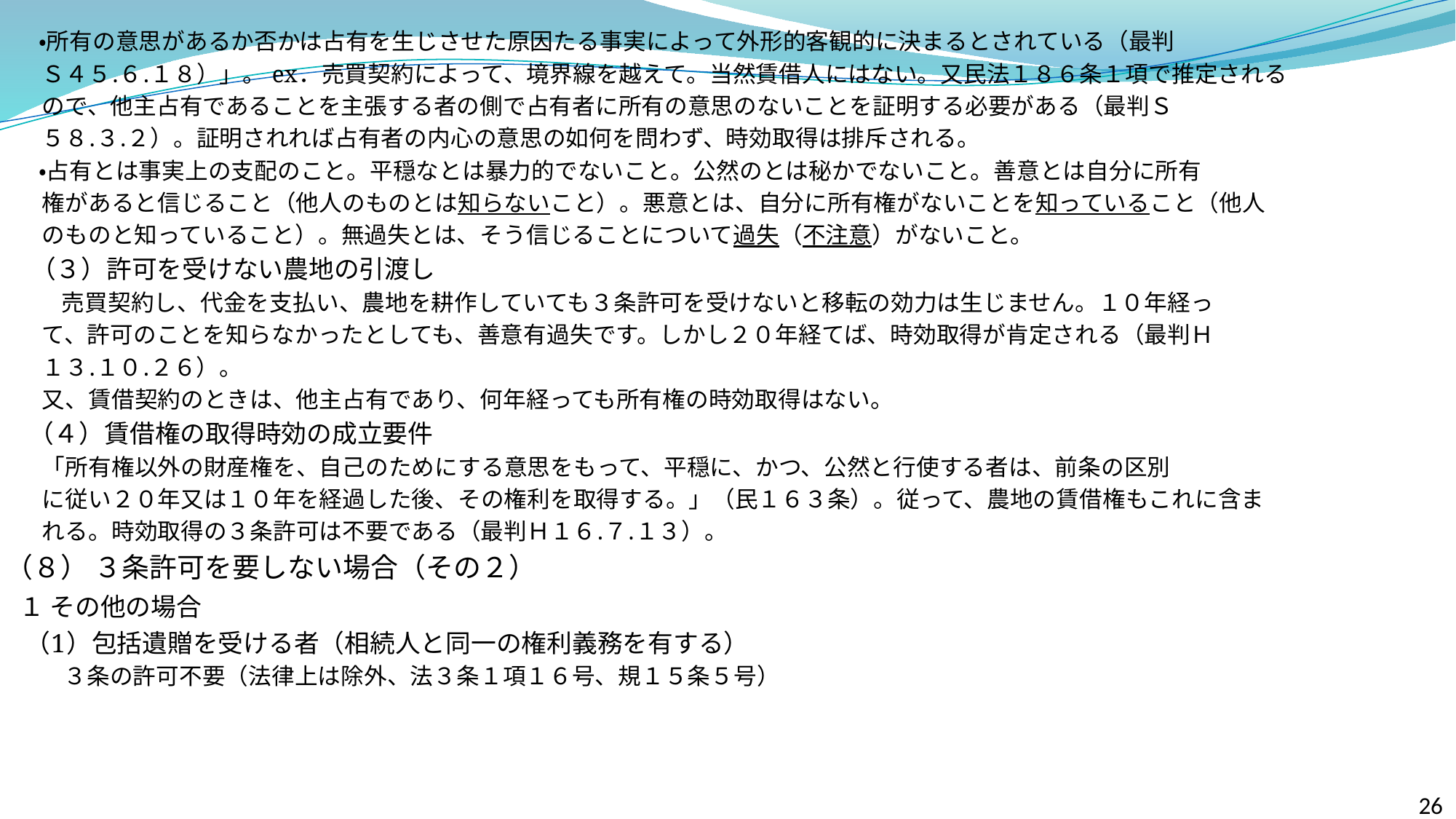

・所有の意思があるか否かは占有を生じさせた原因たる事実によって外形的客観的に決まるとされている（最判
       Ｓ４５.６.１８）」。 ex．売買契約によって、境界線を越えて。当然賃借人にはない。又民法１８６条１項で推定される
       ので、他主占有であることを主張する者の側で占有者に所有の意思のないことを証明する必要がある（最判Ｓ
       ５８.３.２）。証明されれば占有者の内心の意思の如何を問わず、時効取得は排斥される。
　  ・占有とは事実上の支配のこと。平穏なとは暴力的でないこと。公然のとは秘かでないこと。善意とは自分に所有
       権があると信じること（他人のものとは知らないこと）。悪意とは、自分に所有権がないことを知っていること（他人
       のものと知っていること）。無過失とは、そう信じることについて過失（不注意）がないこと。
　（３）許可を受けない農地の引渡し
　　  売買契約し、代金を支払い、農地を耕作していても３条許可を受けないと移転の効力は生じません。１０年経っ
       て、許可のことを知らなかったとしても、善意有過失です。しかし２０年経てば、時効取得が肯定される（最判Ｈ
       １３.１０.２６）。
       又、賃借契約のときは、他主占有であり、何年経っても所有権の時効取得はない。
　（４）賃借権の取得時効の成立要件
       「所有権以外の財産権を、自己のためにする意思をもって、平穏に、かつ、公然と行使する者は、前条の区別
       に従い２０年又は１０年を経過した後、その権利を取得する。」（民１６３条）。従って、農地の賃借権もこれに含ま
       れる。時効取得の３条許可は不要である（最判Ｈ１６.７.１３）。
（８） ３条許可を要しない場合（その２）
  １ その他の場合
 （1）包括遺贈を受ける者（相続人と同一の権利義務を有する）
　　 ３条の許可不要（法律上は除外、法３条１項１６号、規１５条５号）

26